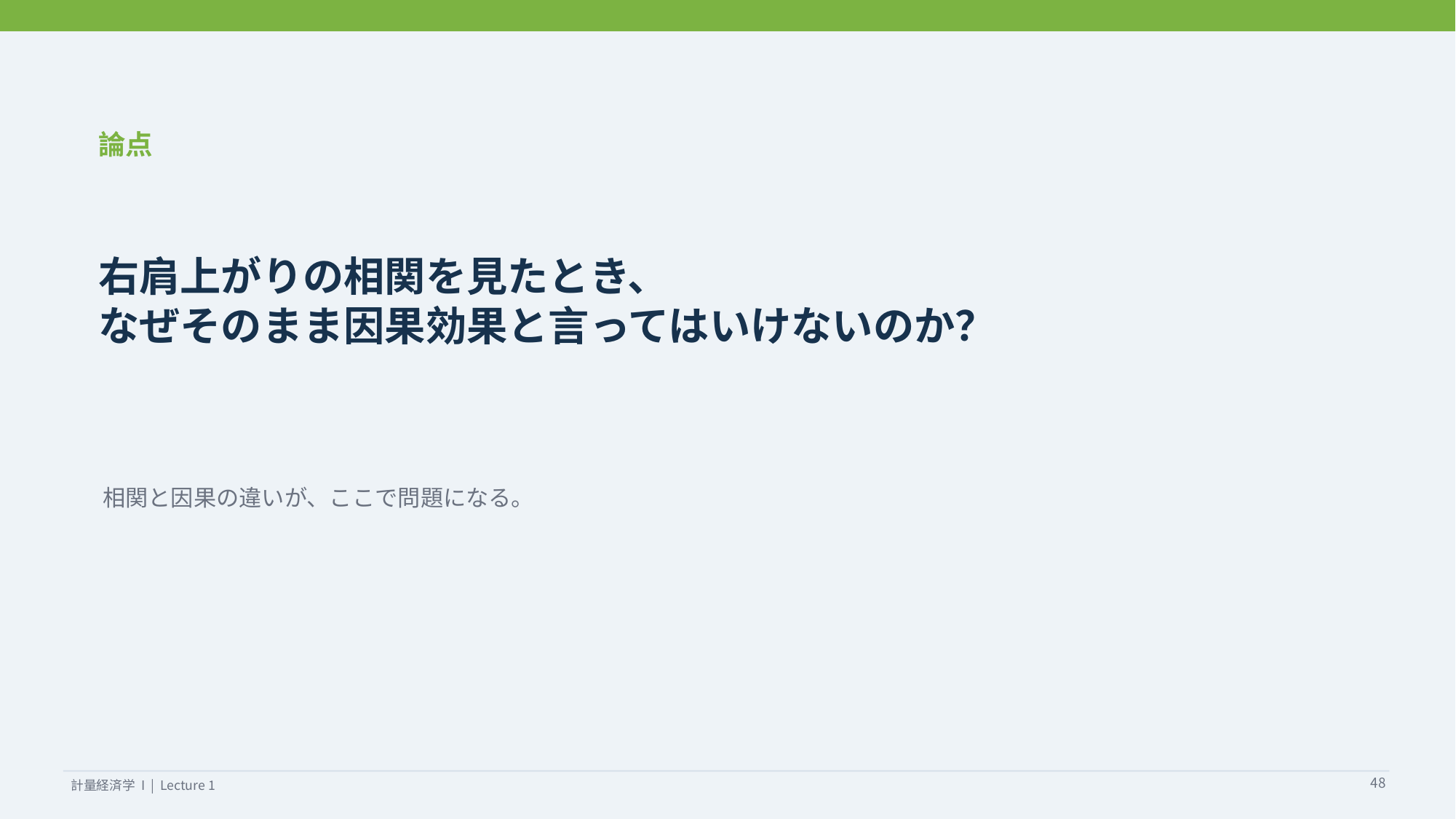

論点
右肩上がりの相関を見たとき、
なぜそのまま因果効果と言ってはいけないのか？
相関と因果の違いが、ここで問題になる。

48
計量経済学 I  |  Lecture 1